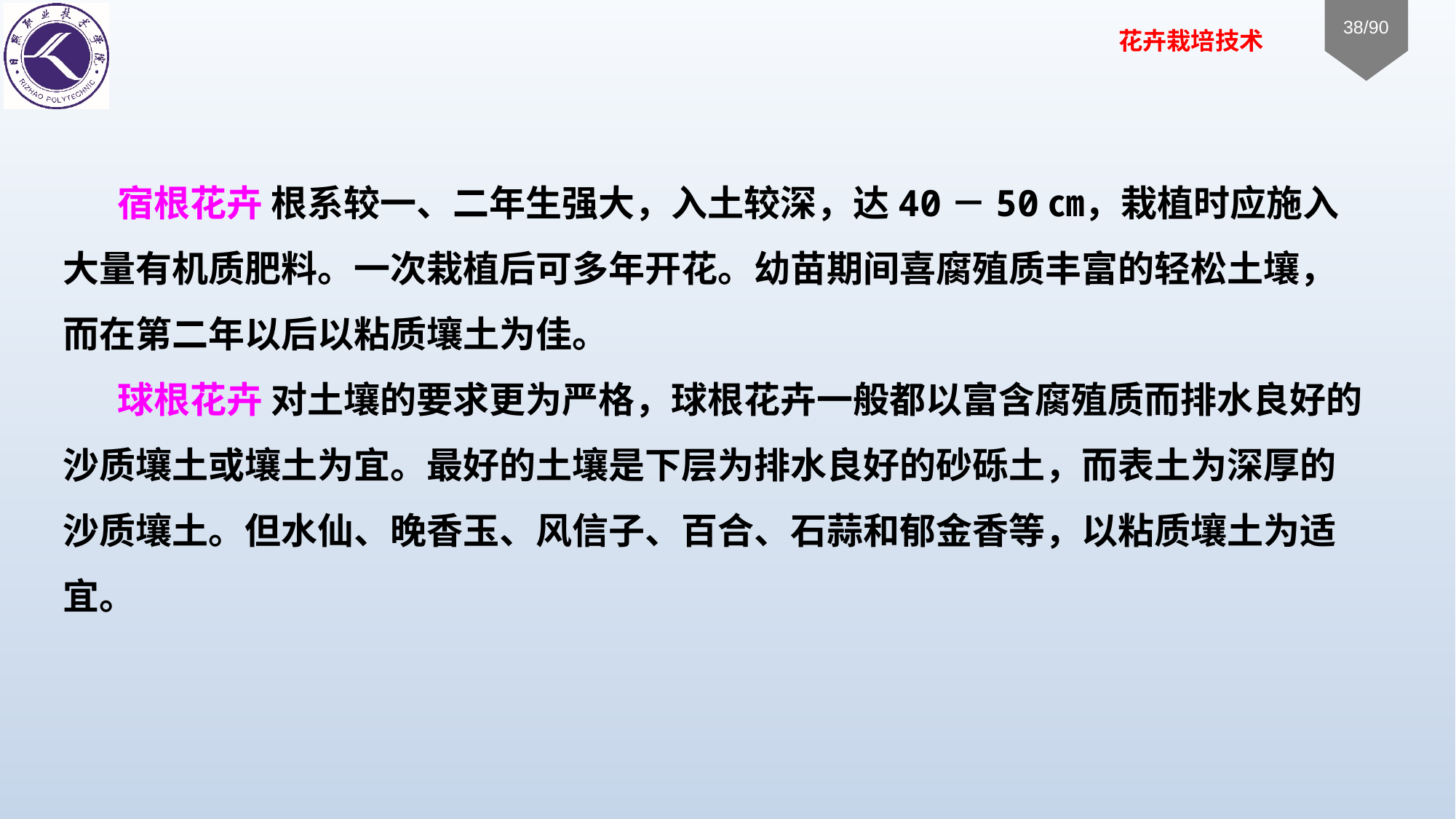

宿根花卉 根系较一、二年生强大，入土较深，达40－50㎝，栽植时应施入大量有机质肥料。一次栽植后可多年开花。幼苗期间喜腐殖质丰富的轻松土壤，而在第二年以后以粘质壤土为佳。
球根花卉 对土壤的要求更为严格，球根花卉一般都以富含腐殖质而排水良好的沙质壤土或壤土为宜。最好的土壤是下层为排水良好的砂砾土，而表土为深厚的沙质壤土。但水仙、晚香玉、风信子、百合、石蒜和郁金香等，以粘质壤土为适宜。